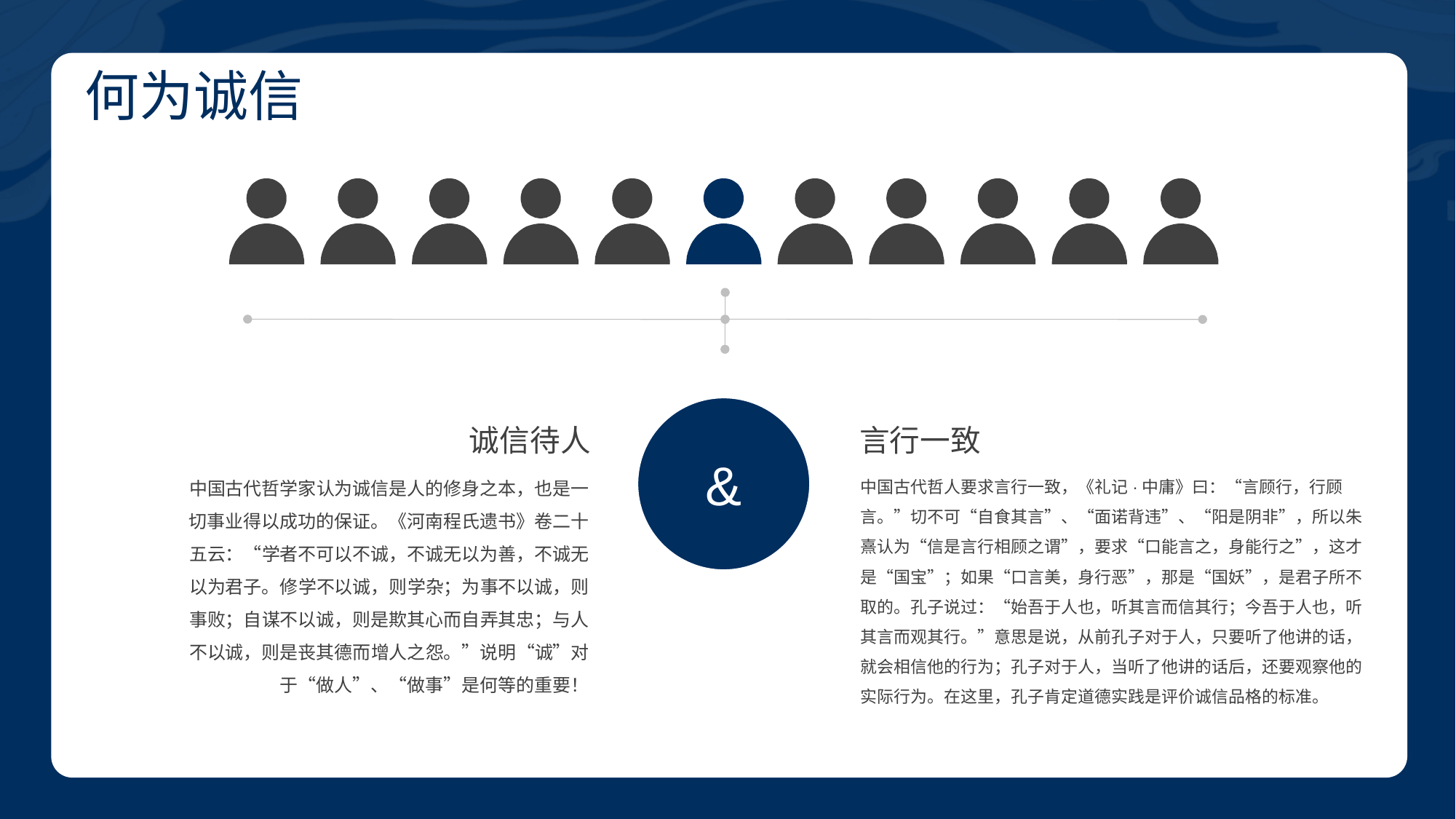

BY YUSHEN
何为诚信

&
诚信待人
中国古代哲学家认为诚信是人的修身之本，也是一切事业得以成功的保证。《河南程氏遗书》卷二十五云：“学者不可以不诚，不诚无以为善，不诚无以为君子。修学不以诚，则学杂；为事不以诚，则事败；自谋不以诚，则是欺其心而自弄其忠；与人不以诚，则是丧其德而增人之怨。”说明“诚”对于“做人”、“做事”是何等的重要！
言行一致
中国古代哲人要求言行一致，《礼记·中庸》曰：“言顾行，行顾言。”切不可“自食其言”、“面诺背违”、“阳是阴非”，所以朱熹认为“信是言行相顾之谓”，要求“口能言之，身能行之”，这才是“国宝”；如果“口言美，身行恶”，那是“国妖”，是君子所不取的。孔子说过：“始吾于人也，听其言而信其行；今吾于人也，听其言而观其行。”意思是说，从前孔子对于人，只要听了他讲的话，就会相信他的行为；孔子对于人，当听了他讲的话后，还要观察他的实际行为。在这里，孔子肯定道德实践是评价诚信品格的标准。